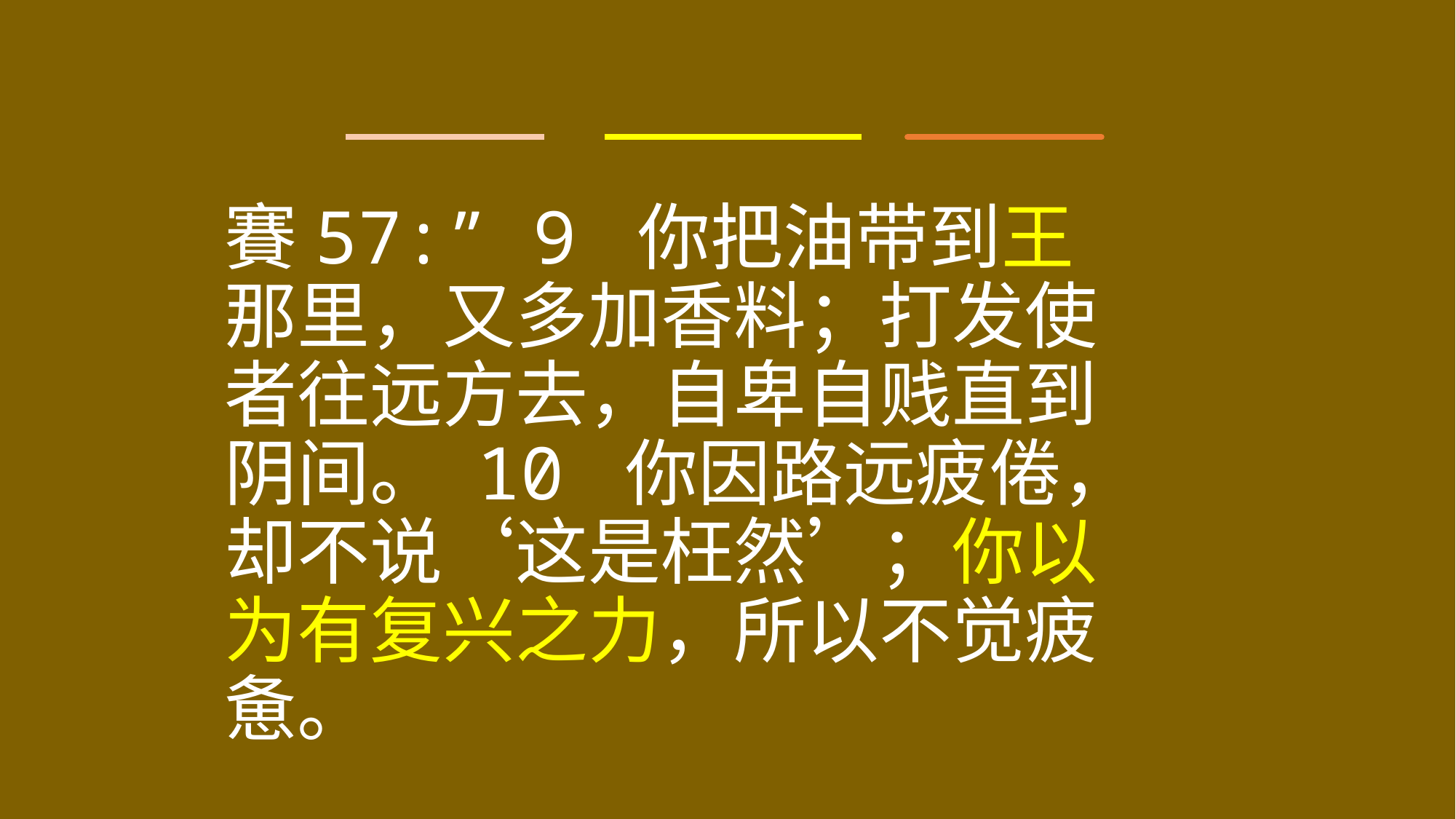

賽57:” 9 你把油带到王那里，又多加香料；打发使者往远方去，自卑自贱直到阴间。 10 你因路远疲倦，却不说‘这是枉然’；你以为有复兴之力，所以不觉疲惫。